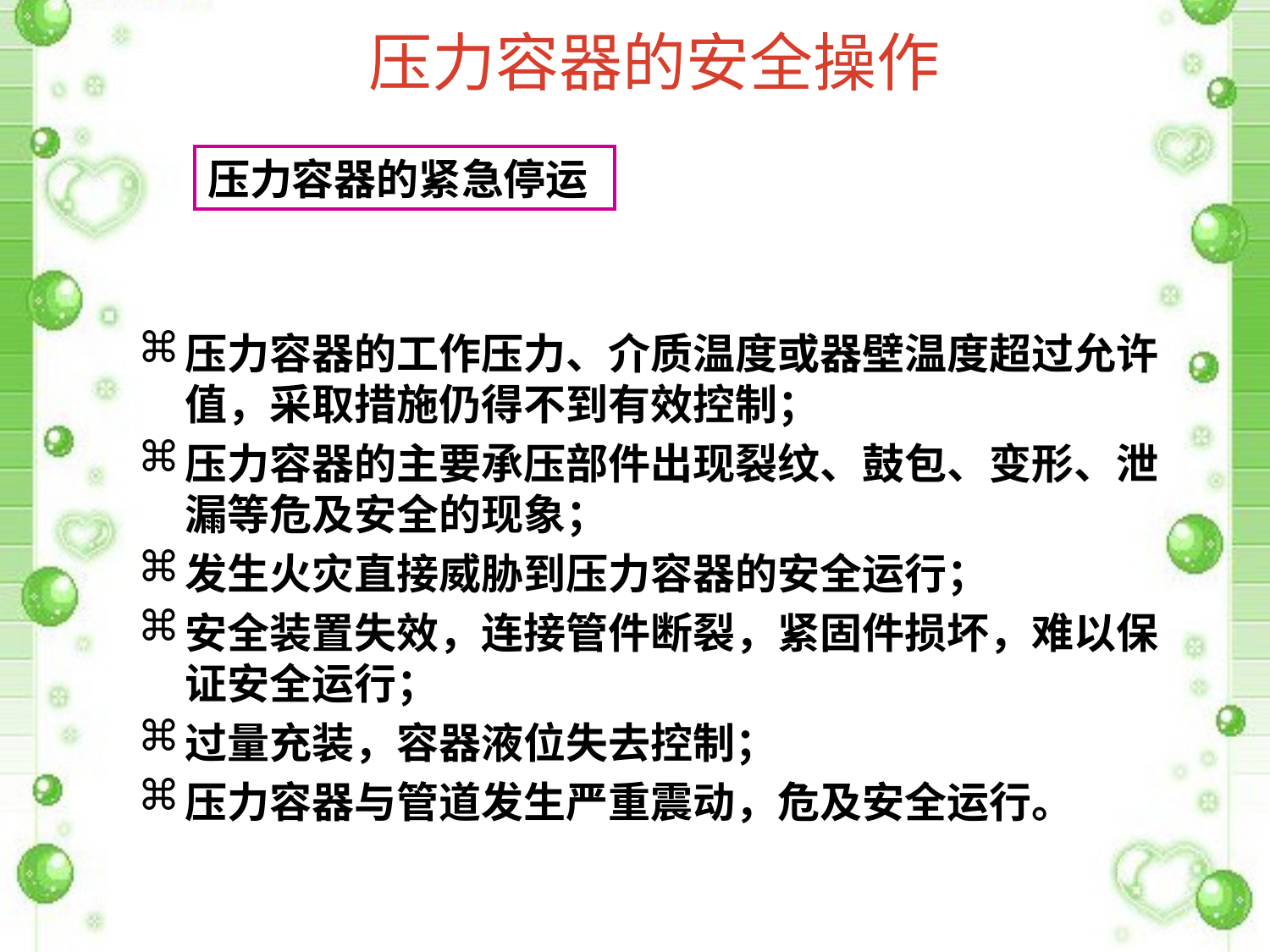

# 压力容器的安全操作
压力容器的紧急停运
压力容器的工作压力、介质温度或器壁温度超过允许值，采取措施仍得不到有效控制；
压力容器的主要承压部件出现裂纹、鼓包、变形、泄漏等危及安全的现象；
发生火灾直接威胁到压力容器的安全运行；
安全装置失效，连接管件断裂，紧固件损坏，难以保证安全运行；
过量充装，容器液位失去控制；
压力容器与管道发生严重震动，危及安全运行。